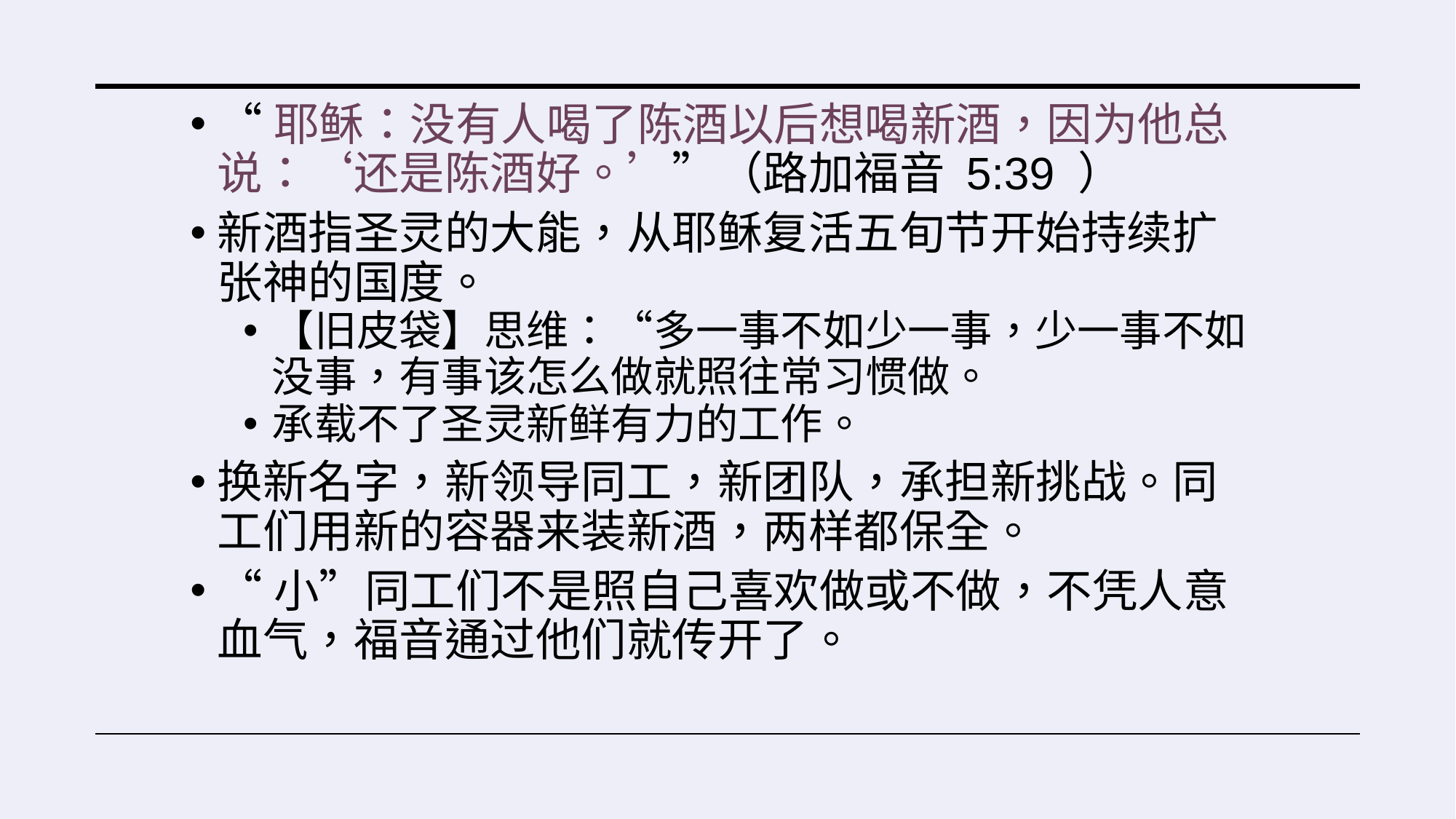

“耶稣：没有人喝了陈酒以后想喝新酒，因为他总说：‘还是陈酒好。’”（路加福音 5:39 ）
新酒指圣灵的大能，从耶稣复活五旬节开始持续扩张神的国度。
【旧皮袋】思维：“多一事不如少一事，少一事不如没事，有事该怎么做就照往常习惯做。
承载不了圣灵新鲜有力的工作。
换新名字，新领导同工，新团队，承担新挑战。同工们用新的容器来装新酒，两样都保全。
“小”同工们不是照自己喜欢做或不做，不凭人意血气，福音通过他们就传开了。